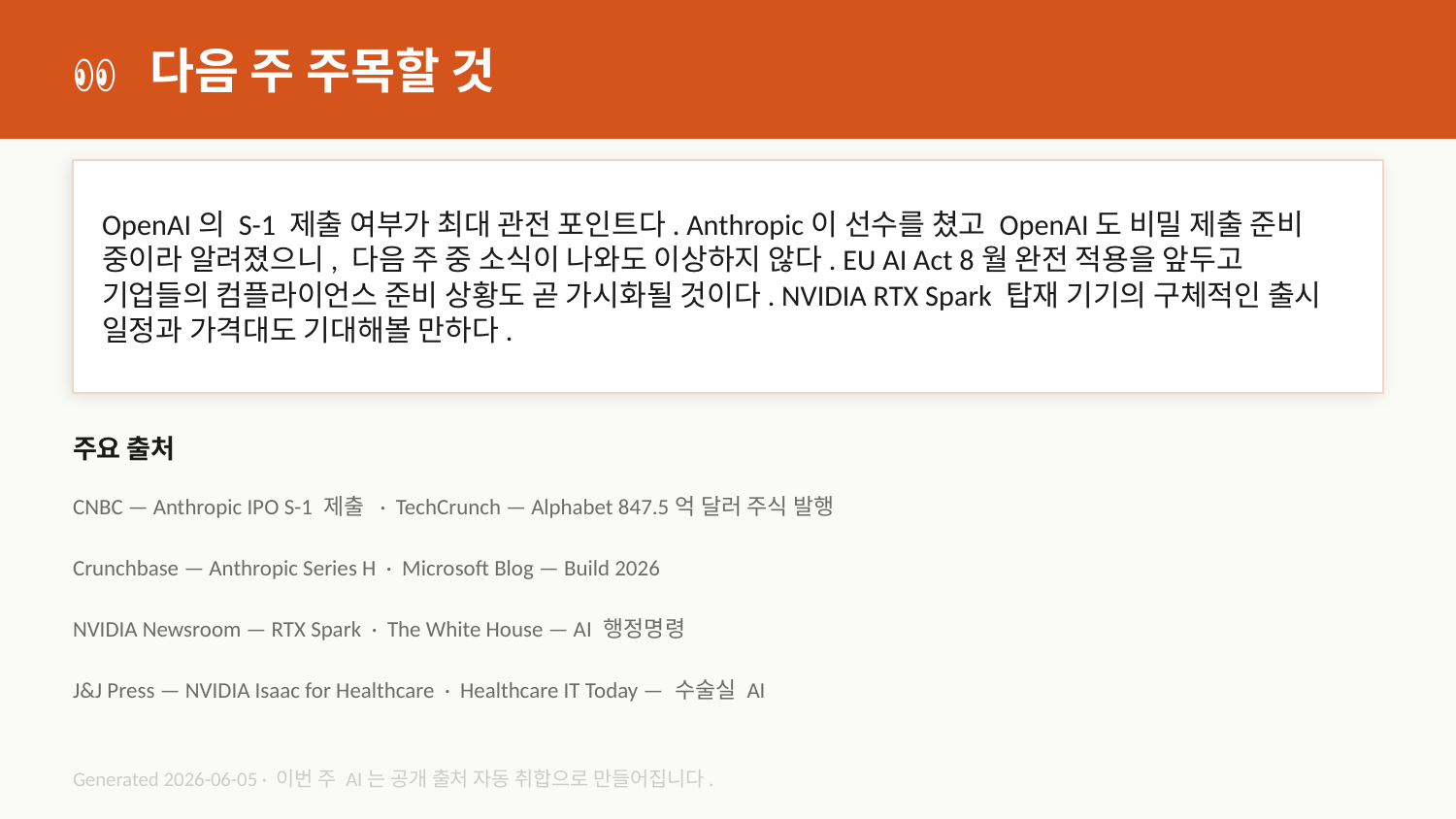

👀  다음 주 주목할 것

OpenAI의 S-1 제출 여부가 최대 관전 포인트다. Anthropic이 선수를 쳤고 OpenAI도 비밀 제출 준비 중이라 알려졌으니, 다음 주 중 소식이 나와도 이상하지 않다. EU AI Act 8월 완전 적용을 앞두고 기업들의 컴플라이언스 준비 상황도 곧 가시화될 것이다. NVIDIA RTX Spark 탑재 기기의 구체적인 출시 일정과 가격대도 기대해볼 만하다.
주요 출처
CNBC — Anthropic IPO S-1 제출  ·  TechCrunch — Alphabet 847.5억 달러 주식 발행
Crunchbase — Anthropic Series H  ·  Microsoft Blog — Build 2026
NVIDIA Newsroom — RTX Spark  ·  The White House — AI 행정명령
J&J Press — NVIDIA Isaac for Healthcare  ·  Healthcare IT Today — 수술실 AI
Generated 2026-06-05 · 이번 주 AI는 공개 출처 자동 취합으로 만들어집니다.